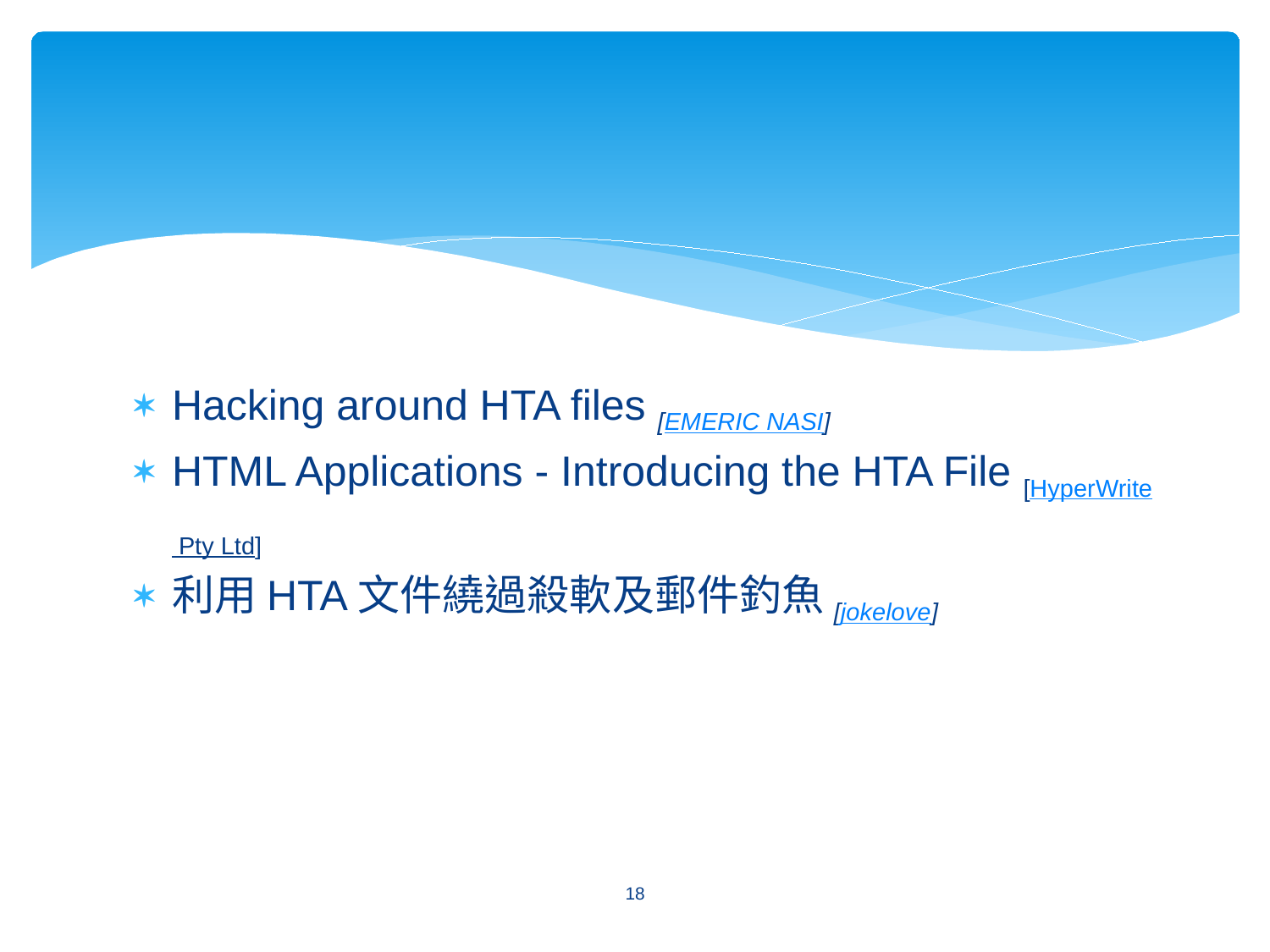

#
Hacking around HTA files [EMERIC NASI]
HTML Applications - Introducing the HTA File [HyperWrite Pty Ltd]
利用HTA文件繞過殺軟及郵件釣魚[jokelove]

18